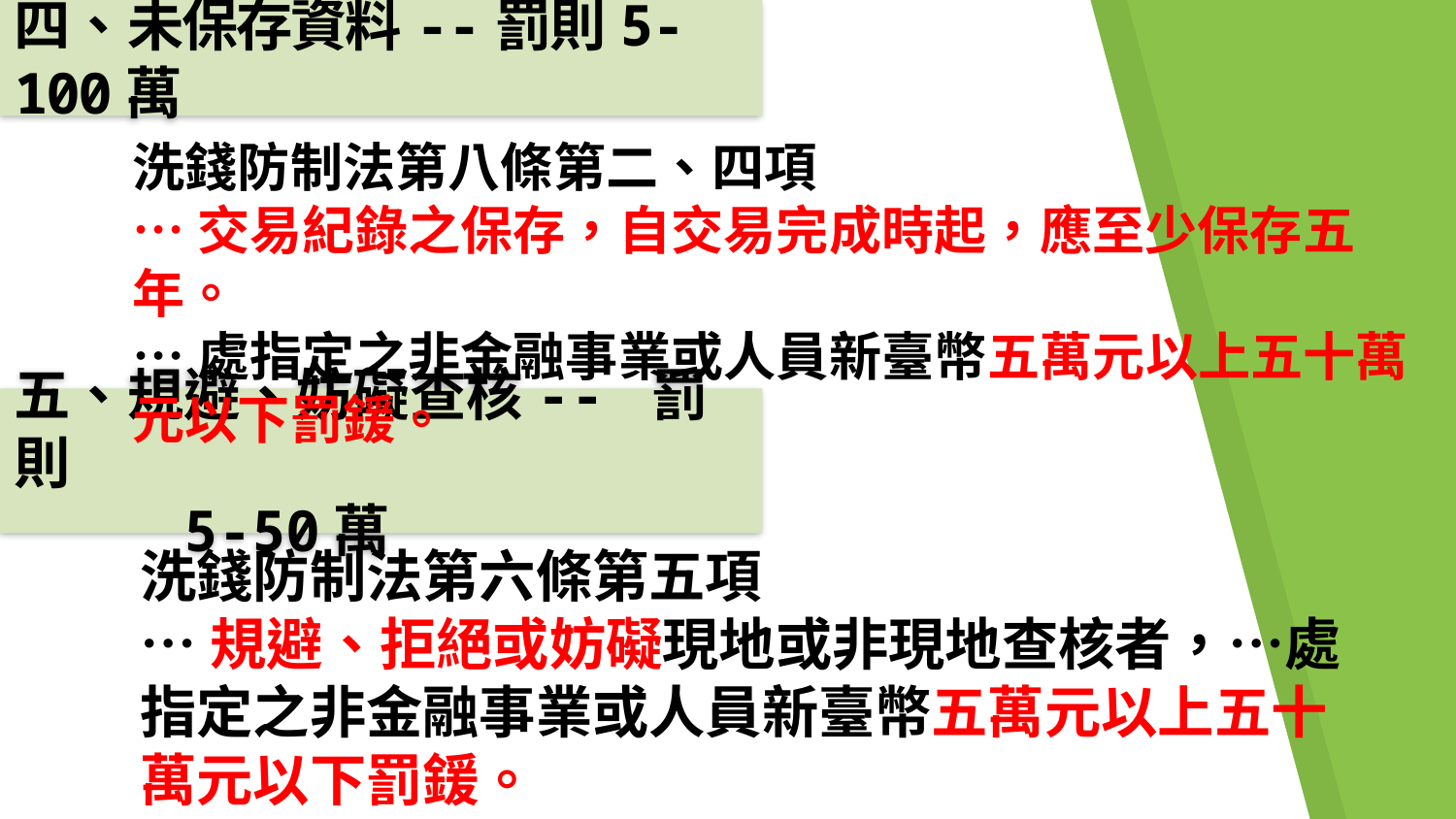

四、未保存資料--罰則5-100萬
洗錢防制法第八條第二、四項
…交易紀錄之保存，自交易完成時起，應至少保存五年。
…處指定之非金融事業或人員新臺幣五萬元以上五十萬元以下罰鍰。
五、規避、妨礙查核-- 罰則
     5-50萬
洗錢防制法第六條第五項
…規避、拒絕或妨礙現地或非現地查核者，…處指定之非金融事業或人員新臺幣五萬元以上五十萬元以下罰鍰。